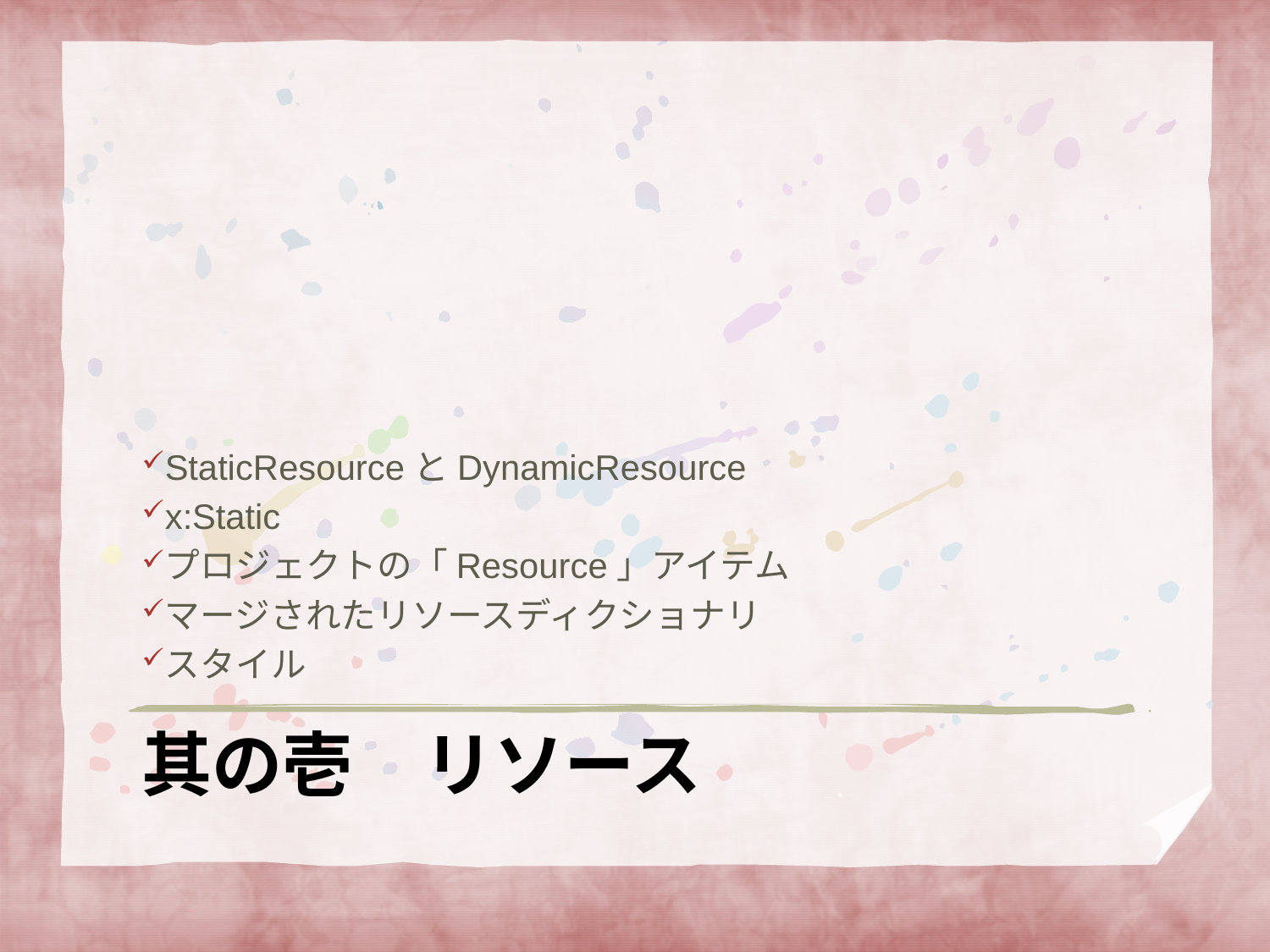

StaticResourceとDynamicResource
x:Static
プロジェクトの「Resource」アイテム
マージされたリソースディクショナリ
スタイル
# 其の壱　リソース